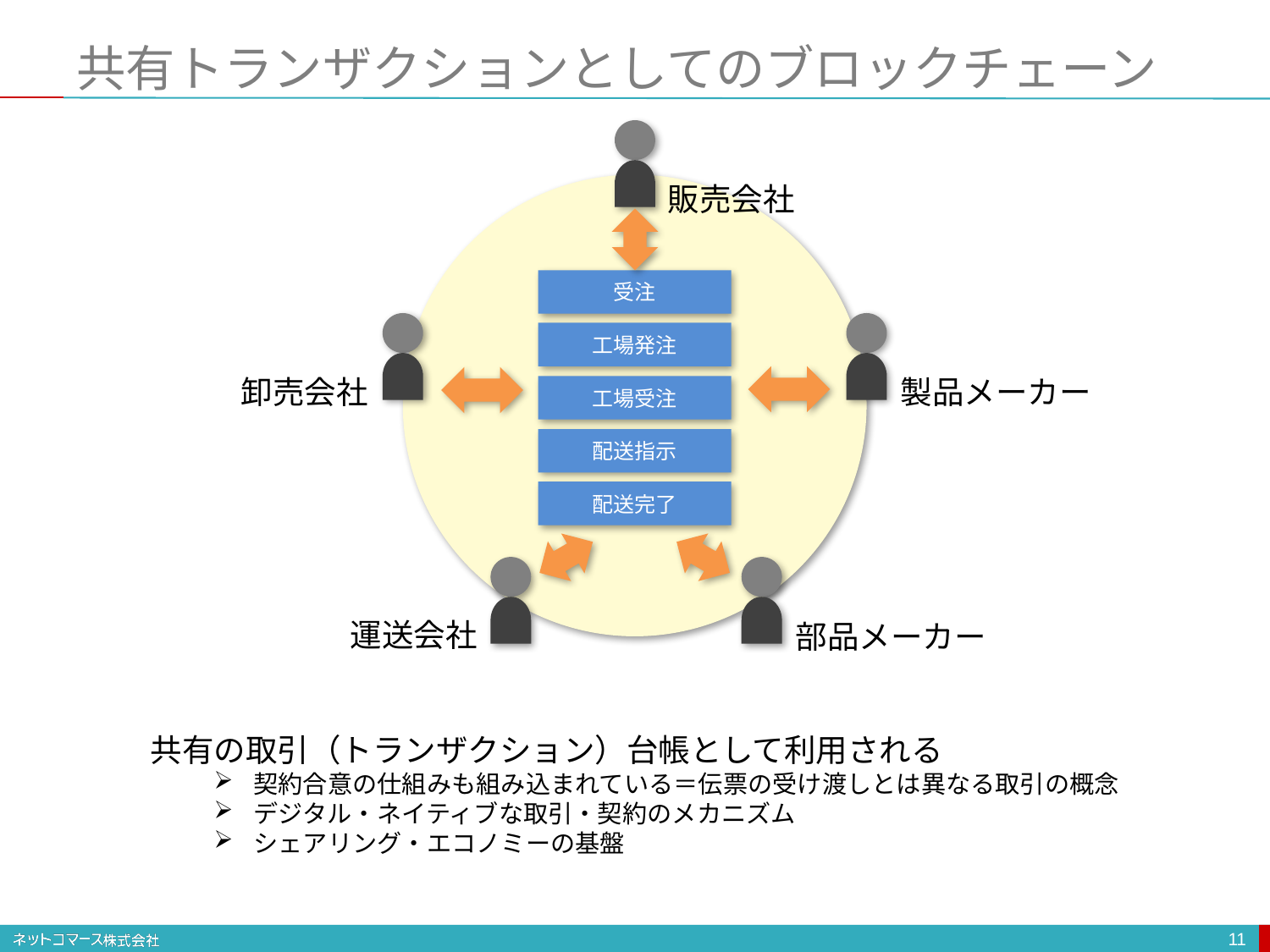

# 共有トランザクションとしてのブロックチェーン

販売会社

受注

工場発注

卸売会社
製品メーカー

工場受注
配送指示
配送完了

運送会社
部品メーカー
共有の取引（トランザクション）台帳として利用される
契約合意の仕組みも組み込まれている＝伝票の受け渡しとは異なる取引の概念
デジタル・ネイティブな取引・契約のメカニズム
シェアリング・エコノミーの基盤
11